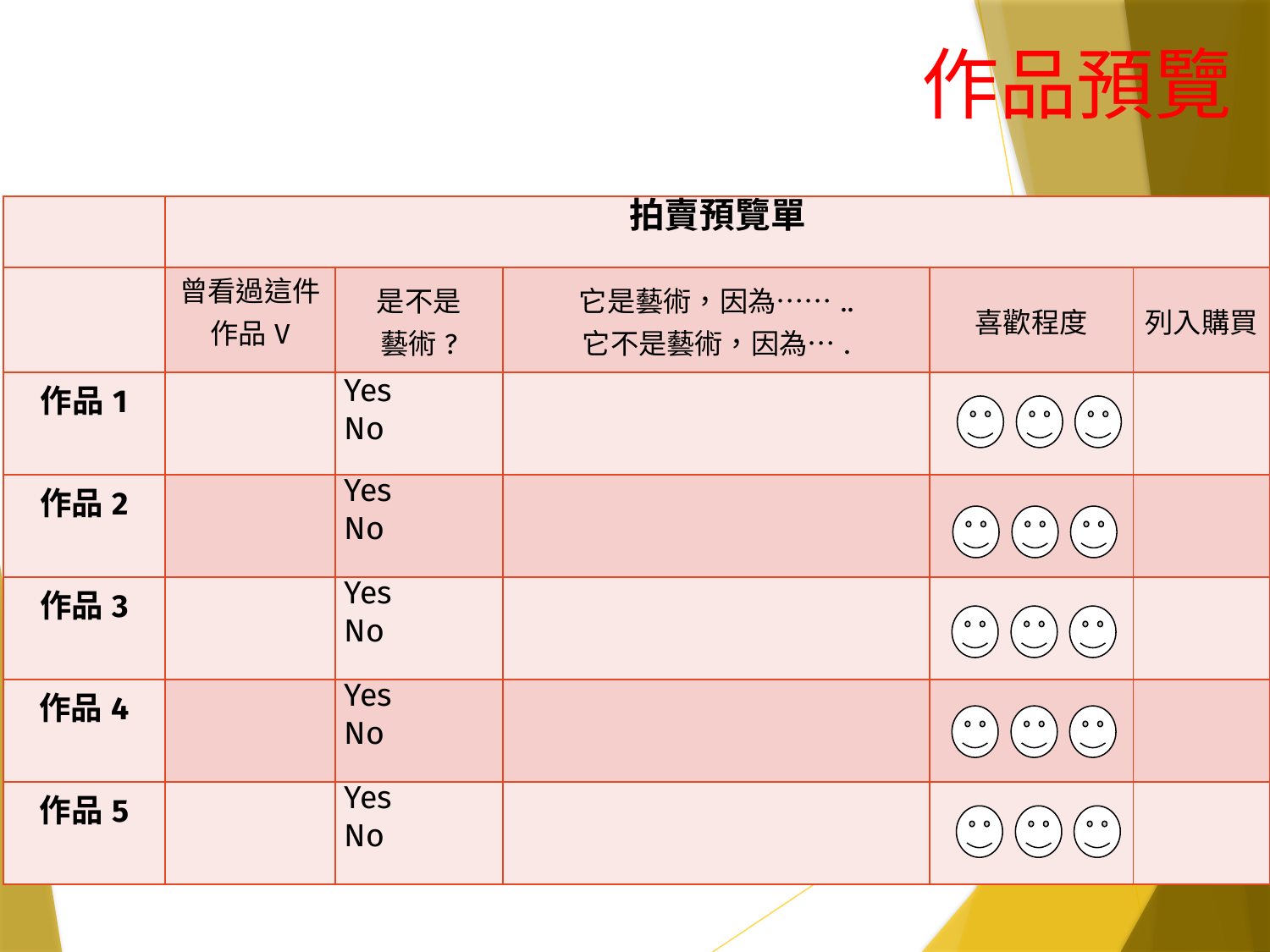

作品預覽
|  | 拍賣預覽單 |  |  |  |  |
| --- | --- | --- | --- | --- | --- |
|  | 曾看過這件作品V | 是不是 藝術? | 它是藝術，因為…….. 它不是藝術，因為…. | 喜歡程度 | 列入購買 |
| 作品1 |  | Yes No |  |  |  |
| 作品2 |  | Yes No |  |  |  |
| 作品3 |  | Yes No |  |  |  |
| 作品4 |  | Yes No |  |  |  |
| 作品5 |  | Yes No |  |  |  |